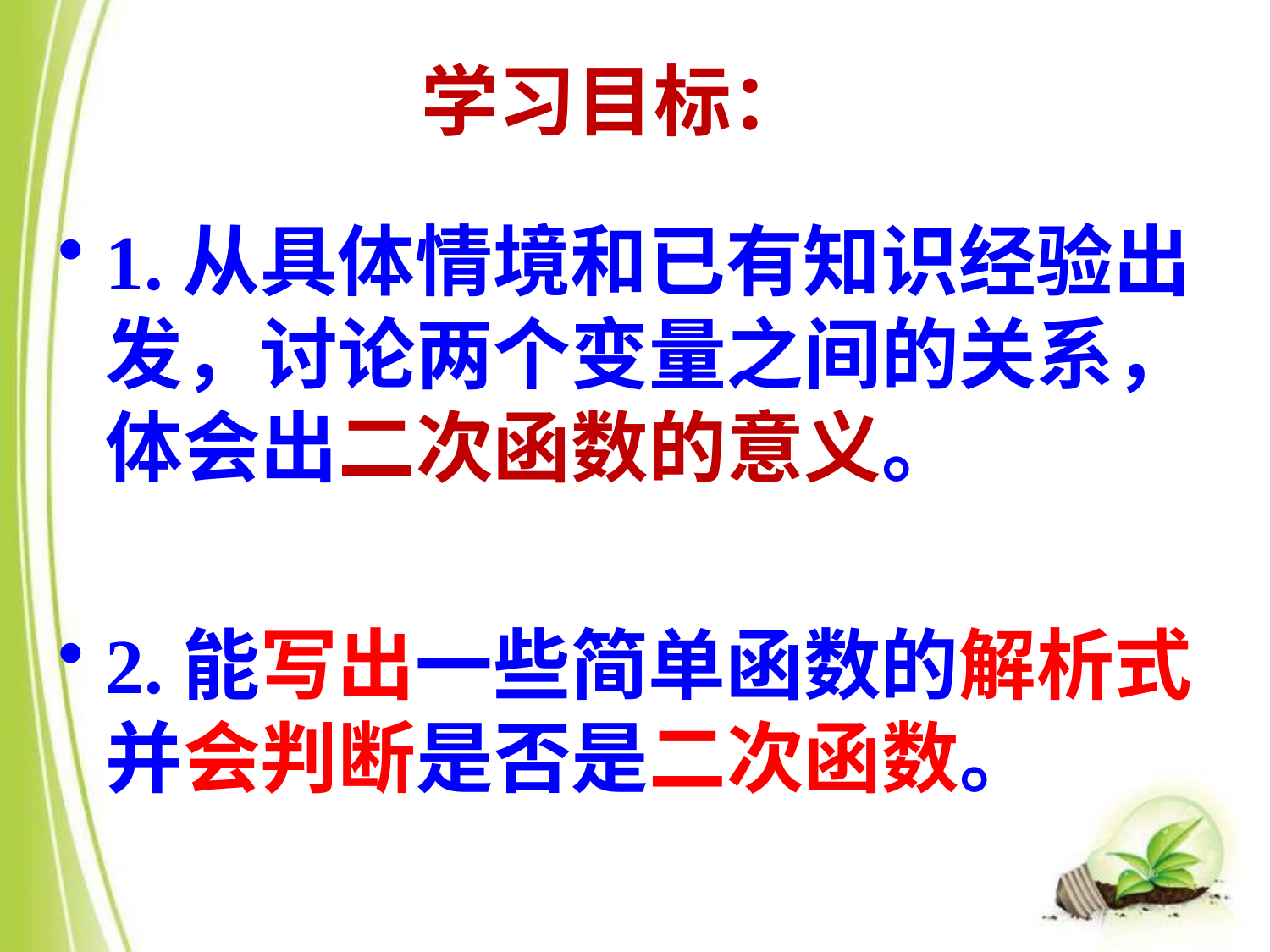

学习目标：
1.从具体情境和已有知识经验出发，讨论两个变量之间的关系，体会出二次函数的意义。

2.能写出一些简单函数的解析式并会判断是否是二次函数。